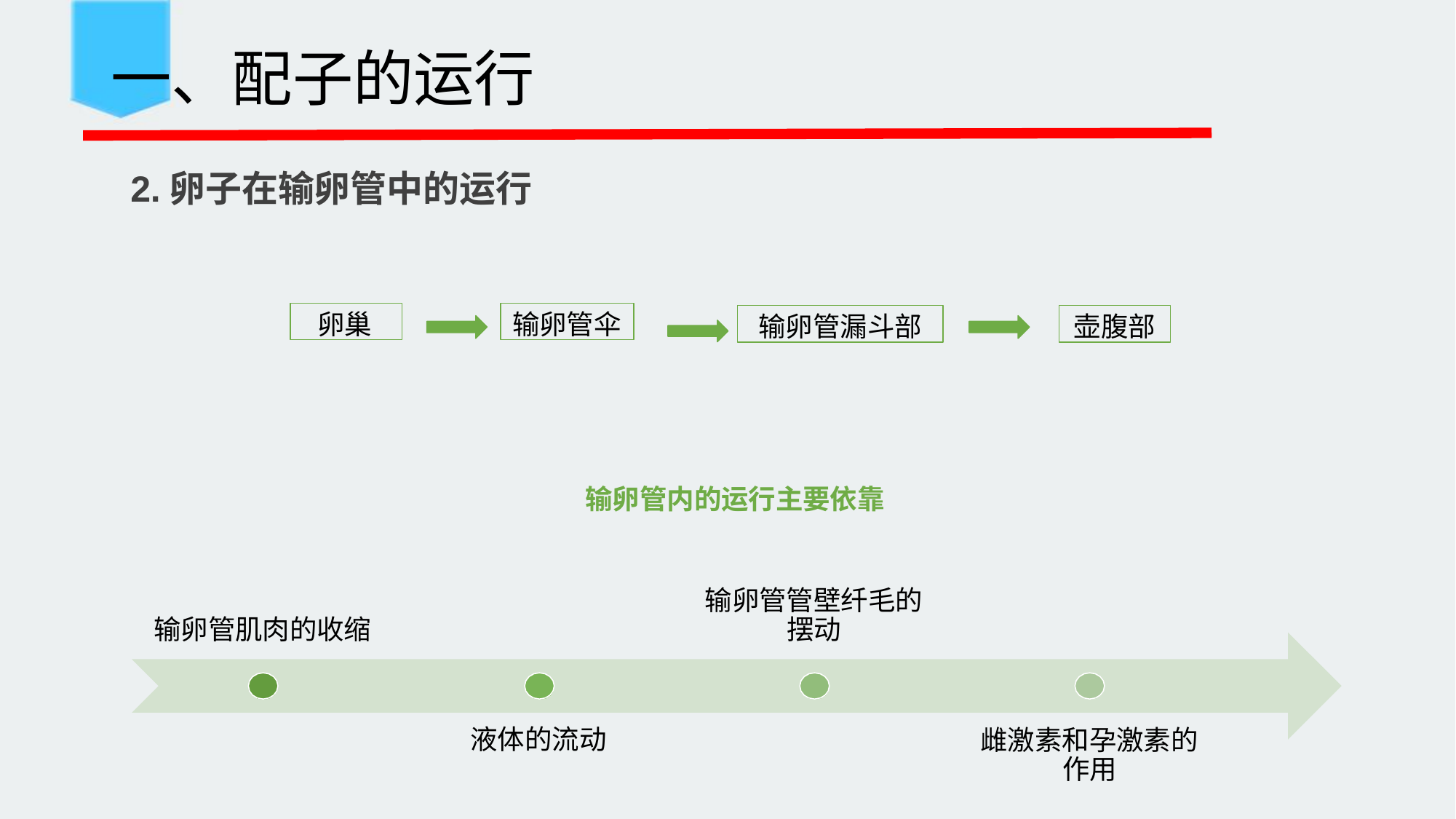

一、配子的运行
     2.卵子在输卵管中的运行
卵巢
输卵管伞
输卵管漏斗部
壶腹部

输卵管内的运行主要依靠
输卵管管壁纤毛的 摆动
输卵管肌肉的收缩

液体的流动
雌激素和孕激素的 作用